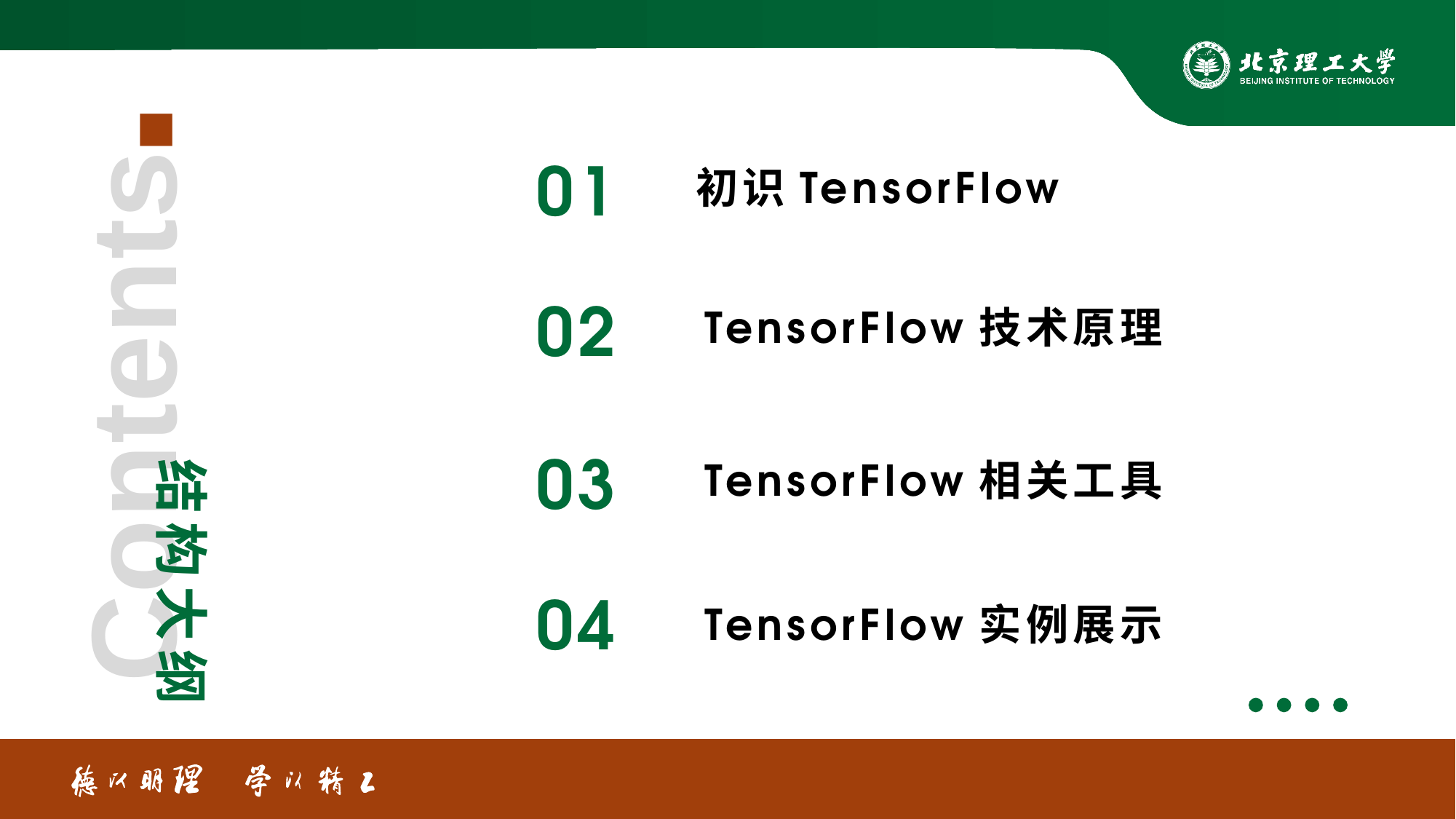

01
初识TensorFlow
02
TensorFlow技术原理
03
TensorFlow相关工具
04
TensorFlow实例展示